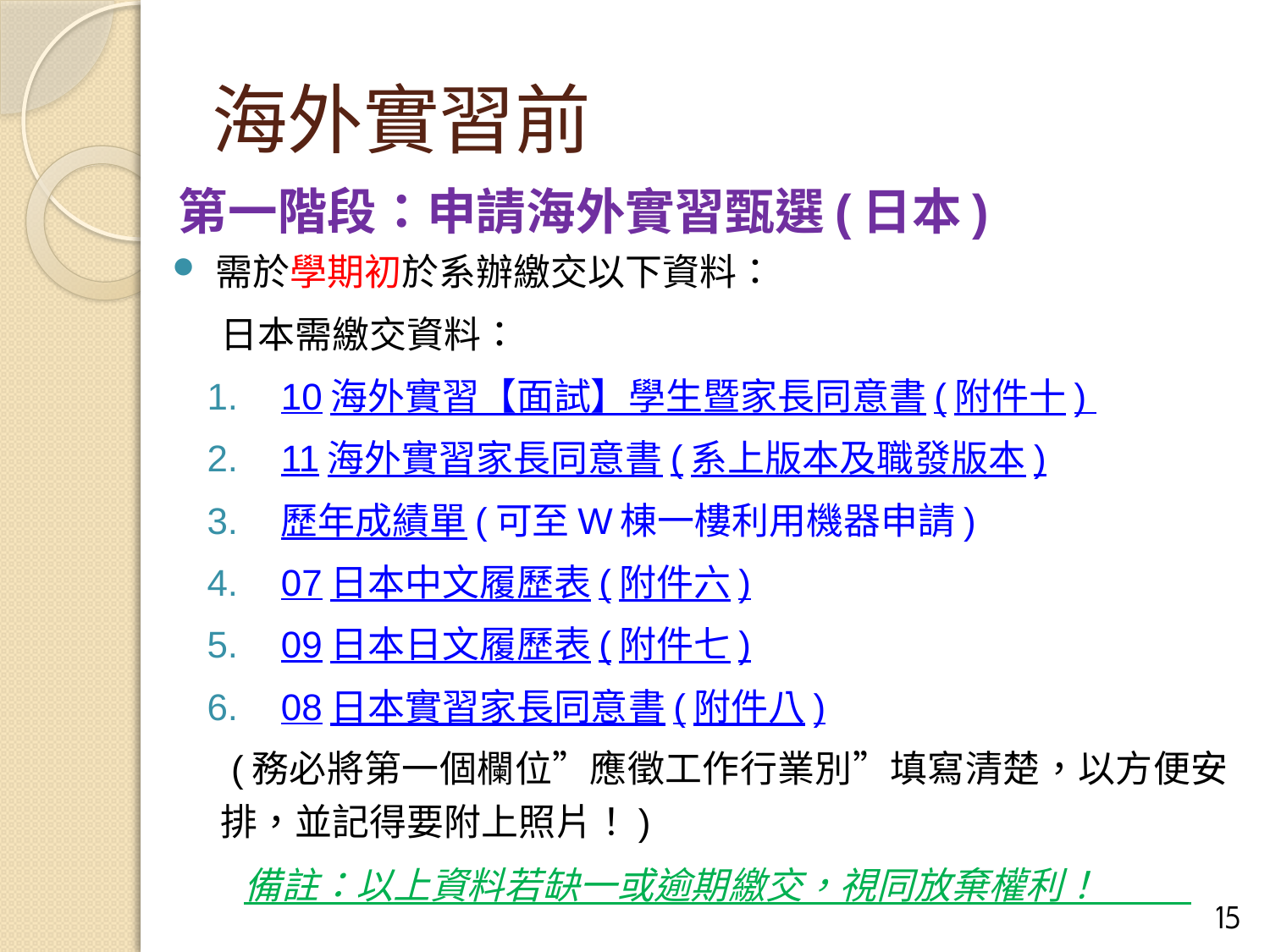

# 海外實習前
第一階段：申請海外實習甄選(日本)
需於學期初於系辦繳交以下資料：
日本需繳交資料：
10海外實習【面試】學生暨家長同意書(附件十)
11海外實習家長同意書(系上版本及職發版本)
歷年成績單(可至W棟一樓利用機器申請)
07日本中文履歷表(附件六)
09日本日文履歷表(附件七)
08日本實習家長同意書(附件八)
 (務必將第一個欄位”應徵工作行業別”填寫清楚，以方便安排，並記得要附上照片！)
       備註：以上資料若缺一或逾期繳交，視同放棄權利！

15